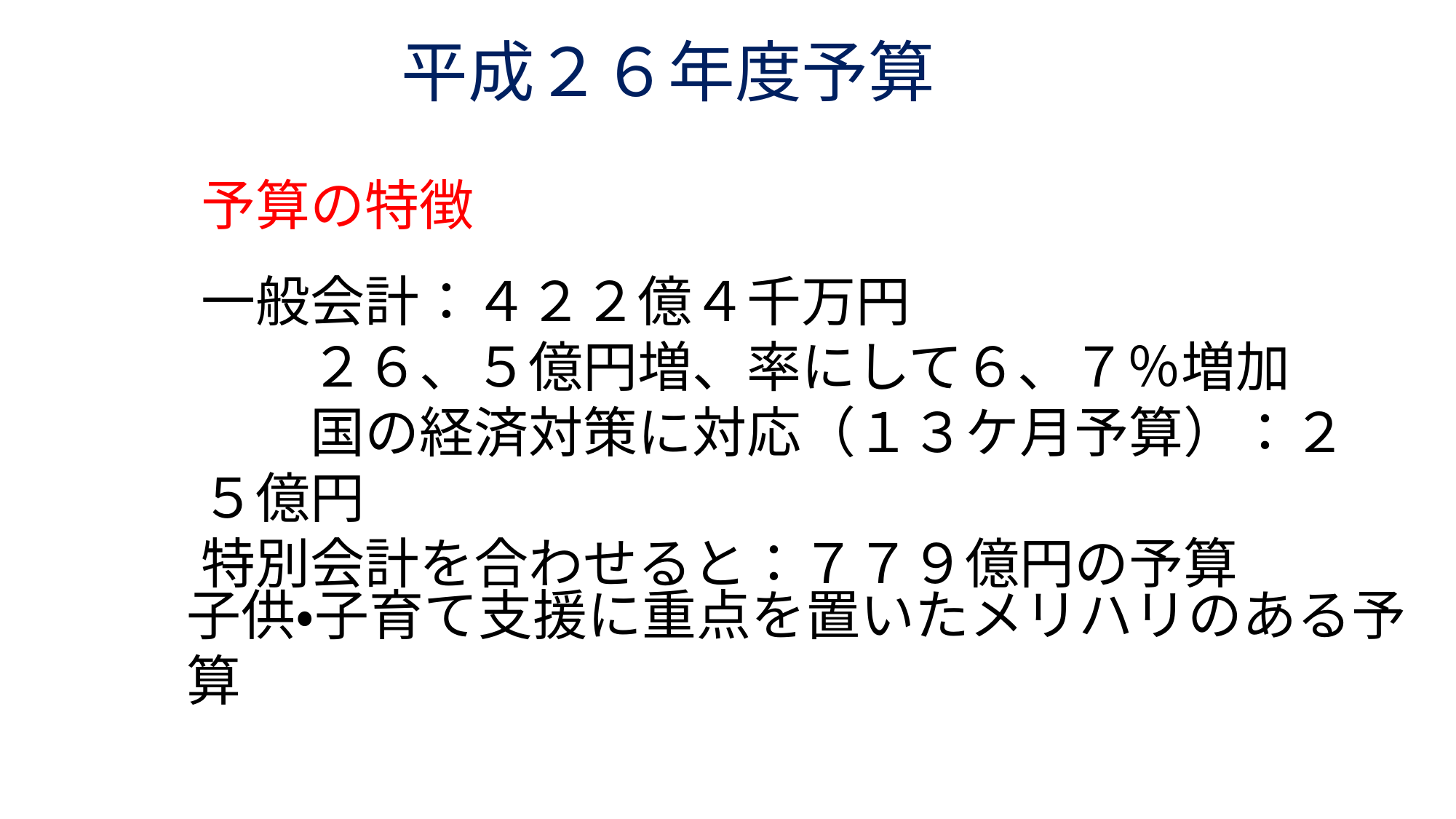

# 平成２６年度予算
予算の特徴
一般会計：４２２億４千万円
　　２６、５億円増、率にして６、７％増加
　　国の経済対策に対応（１３ケ月予算）：２５億円
特別会計を合わせると：７７９億円の予算
子供・子育て支援に重点を置いたメリハリのある予算